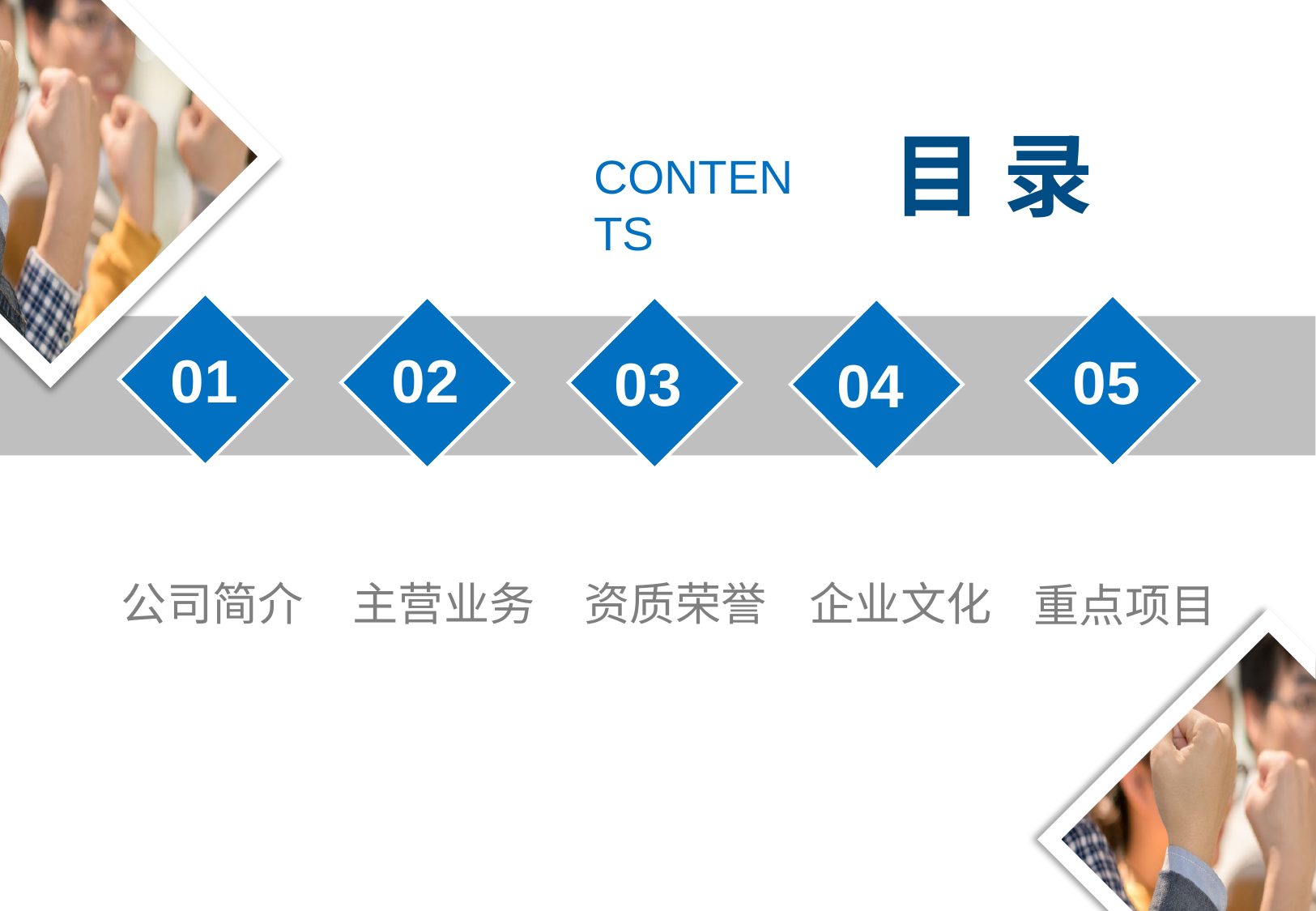

目 录
CONTENTS

01

05

02

03

04

公司简介
主营业务
资质荣誉
企业文化
重点项目